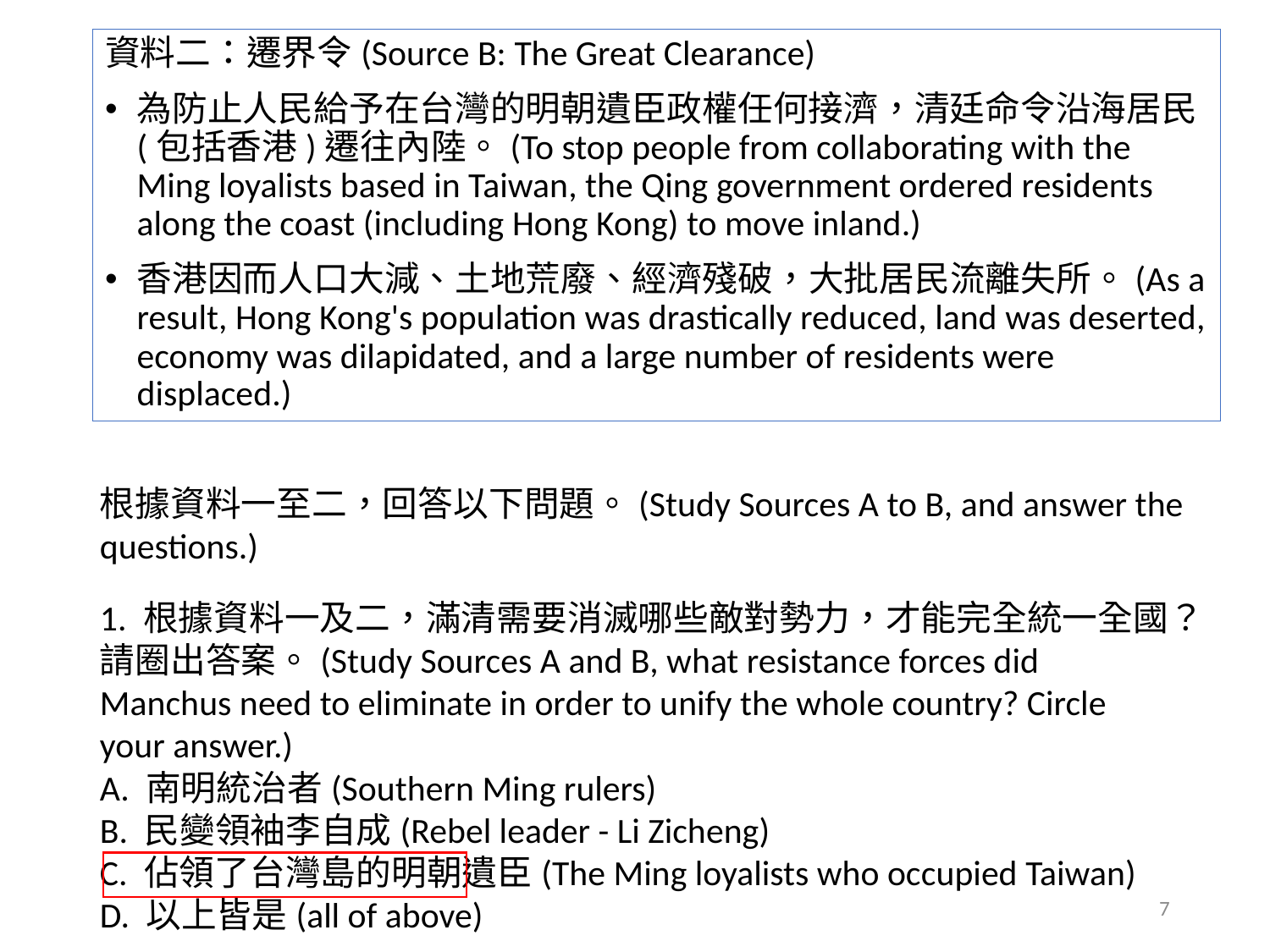

資料二：遷界令(Source B: The Great Clearance)
為防止人民給予在台灣的明朝遺臣政權任何接濟，清廷命令沿海居民(包括香港)遷往內陸。(To stop people from collaborating with the Ming loyalists based in Taiwan, the Qing government ordered residents along the coast (including Hong Kong) to move inland.)
香港因而人口大減、土地荒廢、經濟殘破，大批居民流離失所。(As a result, Hong Kong's population was drastically reduced, land was deserted, economy was dilapidated, and a large number of residents were displaced.)

根據資料一至二，回答以下問題。(Study Sources A to B, and answer the questions.)

1. 根據資料一及二，滿清需要消滅哪些敵對勢力，才能完全統一全國？請圈出答案。(Study Sources A and B, what resistance forces did Manchus need to eliminate in order to unify the whole country? Circle your answer.)
A. 南明統治者(Southern Ming rulers)
B. 民變領袖李自成(Rebel leader - Li Zicheng)
C. 佔領了台灣島的明朝遺臣(The Ming loyalists who occupied Taiwan)
D. 以上皆是(all of above)

7